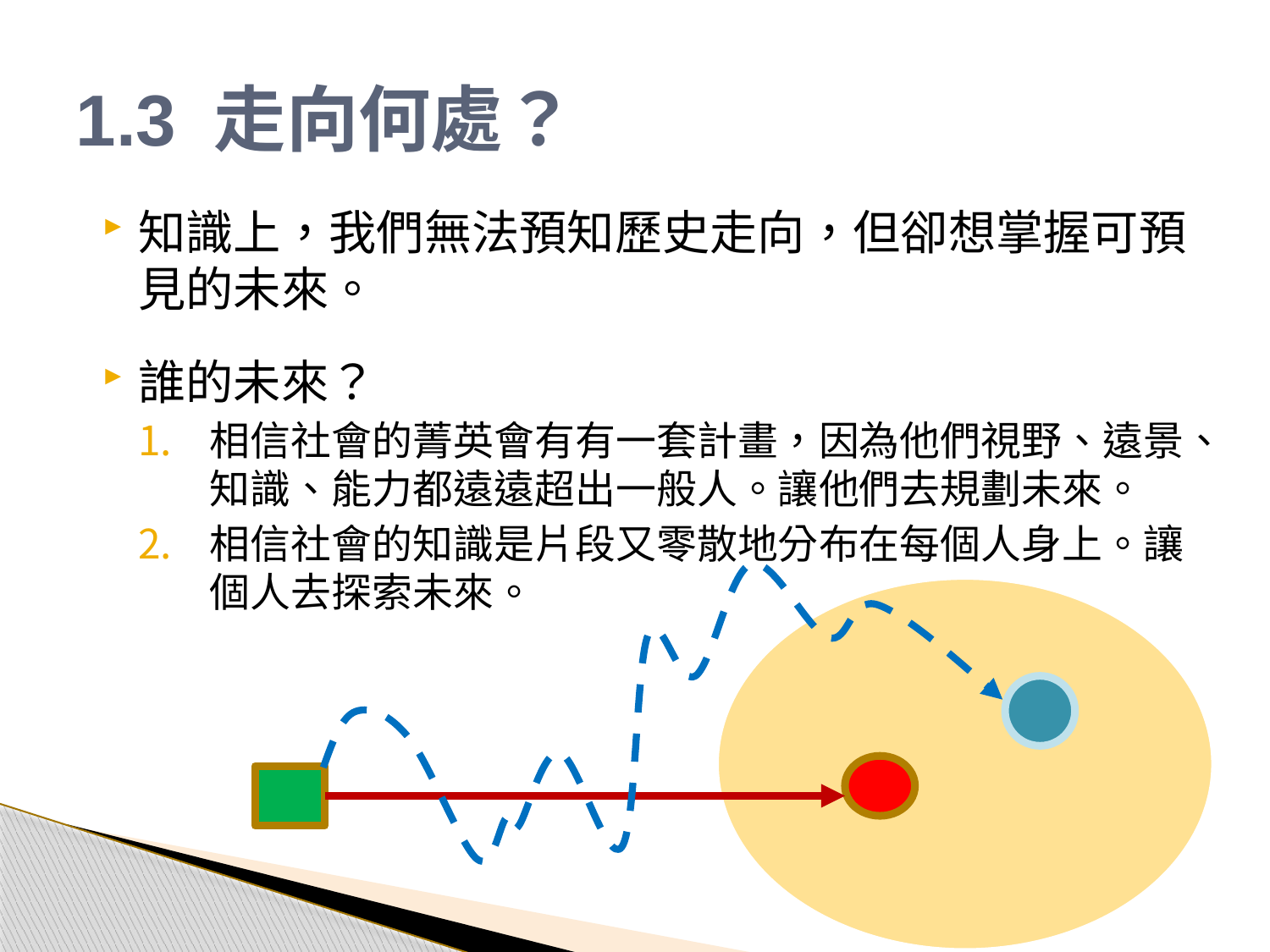

# 1.3 走向何處？
知識上，我們無法預知歷史走向，但卻想掌握可預見的未來。
誰的未來？
相信社會的菁英會有有一套計畫，因為他們視野、遠景、知識、能力都遠遠超出一般人。讓他們去規劃未來。
相信社會的知識是片段又零散地分布在每個人身上。讓個人去探索未來。